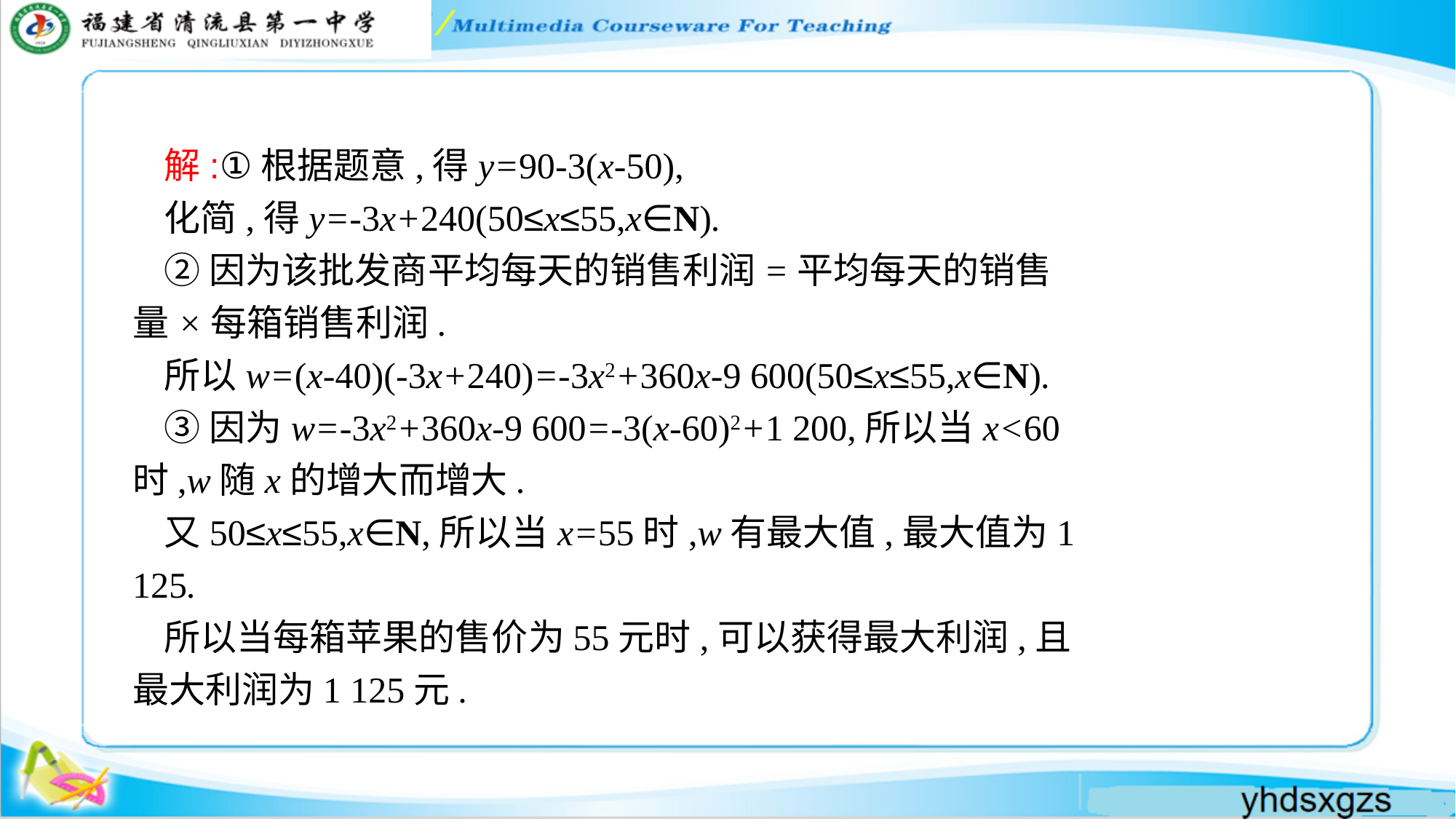

解:①根据题意,得y=90-3(x-50),
化简,得y=-3x+240(50≤x≤55,x∈N).
②因为该批发商平均每天的销售利润=平均每天的销售量×每箱销售利润.
所以w=(x-40)(-3x+240)=-3x2+360x-9 600(50≤x≤55,x∈N).
③因为w=-3x2+360x-9 600=-3(x-60)2+1 200,所以当x<60时,w随x的增大而增大.
又50≤x≤55,x∈N,所以当x=55时,w有最大值,最大值为1 125.
所以当每箱苹果的售价为55元时,可以获得最大利润,且最大利润为1 125元.